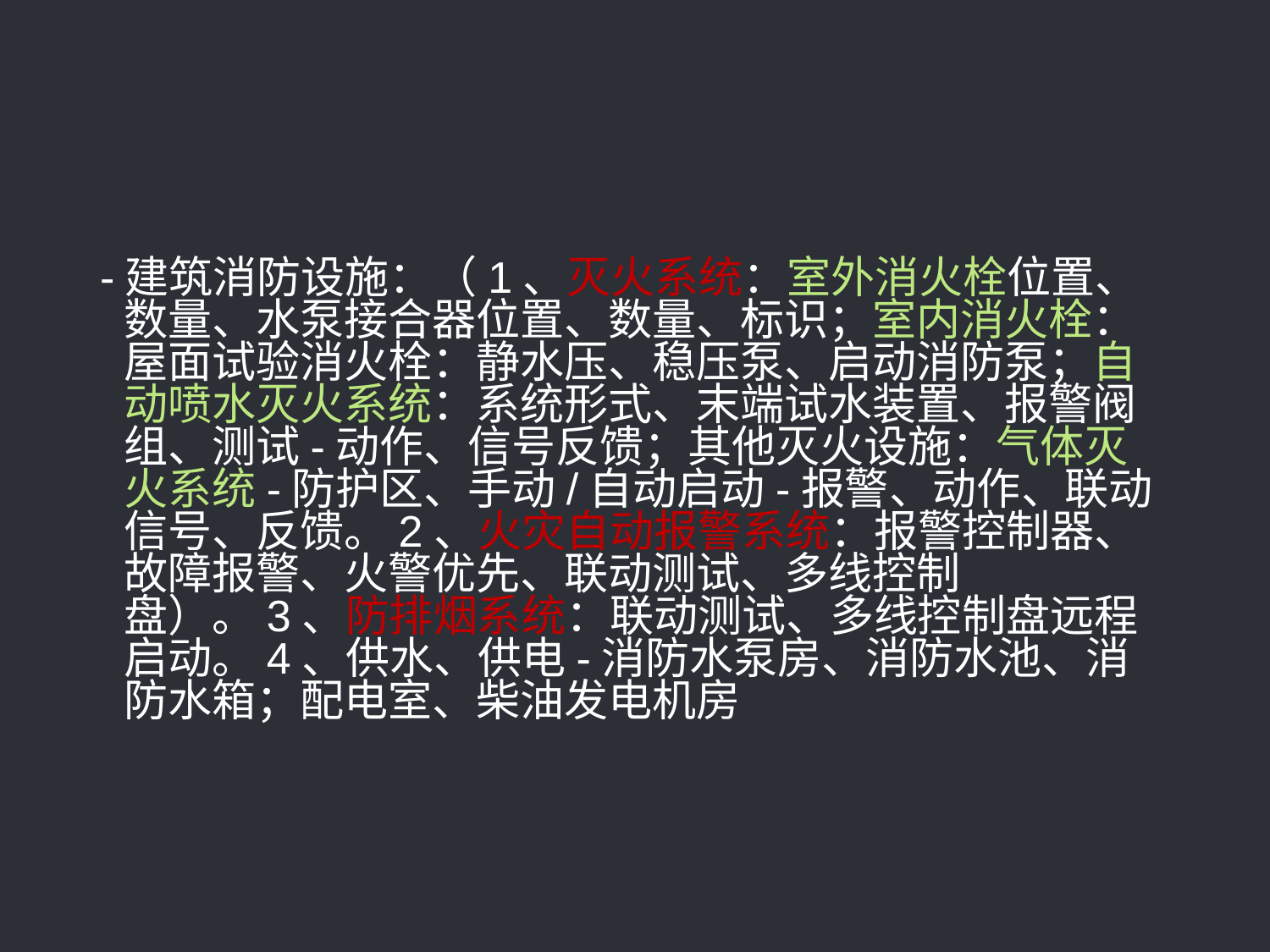

-建筑消防设施：（1、灭火系统：室外消火栓位置、数量、水泵接合器位置、数量、标识；室内消火栓：屋面试验消火栓：静水压、稳压泵、启动消防泵；自动喷水灭火系统：系统形式、末端试水装置、报警阀组、测试-动作、信号反馈；其他灭火设施：气体灭火系统-防护区、手动/自动启动-报警、动作、联动信号、反馈。2、火灾自动报警系统：报警控制器、故障报警、火警优先、联动测试、多线控制盘）。3、防排烟系统：联动测试、多线控制盘远程启动。4、供水、供电-消防水泵房、消防水池、消防水箱；配电室、柴油发电机房

15